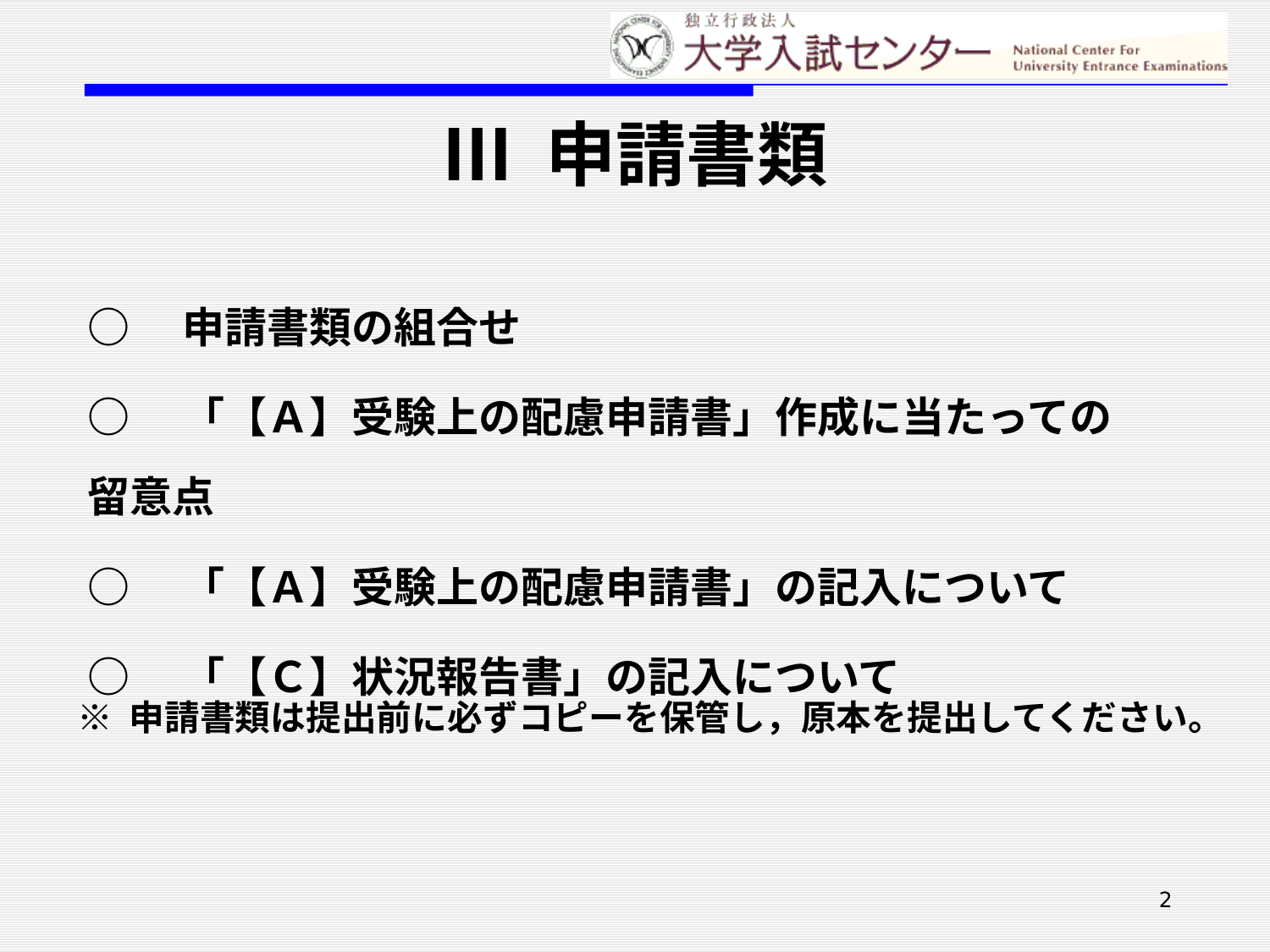

Ⅲ 申請書類
○　申請書類の組合せ
○　「【Ａ】受験上の配慮申請書」作成に当たっての留意点
○　「【Ａ】受験上の配慮申請書」の記入について
○　「【Ｃ】状況報告書」の記入について
※ 申請書類は提出前に必ずコピーを保管し，原本を提出してください。
2